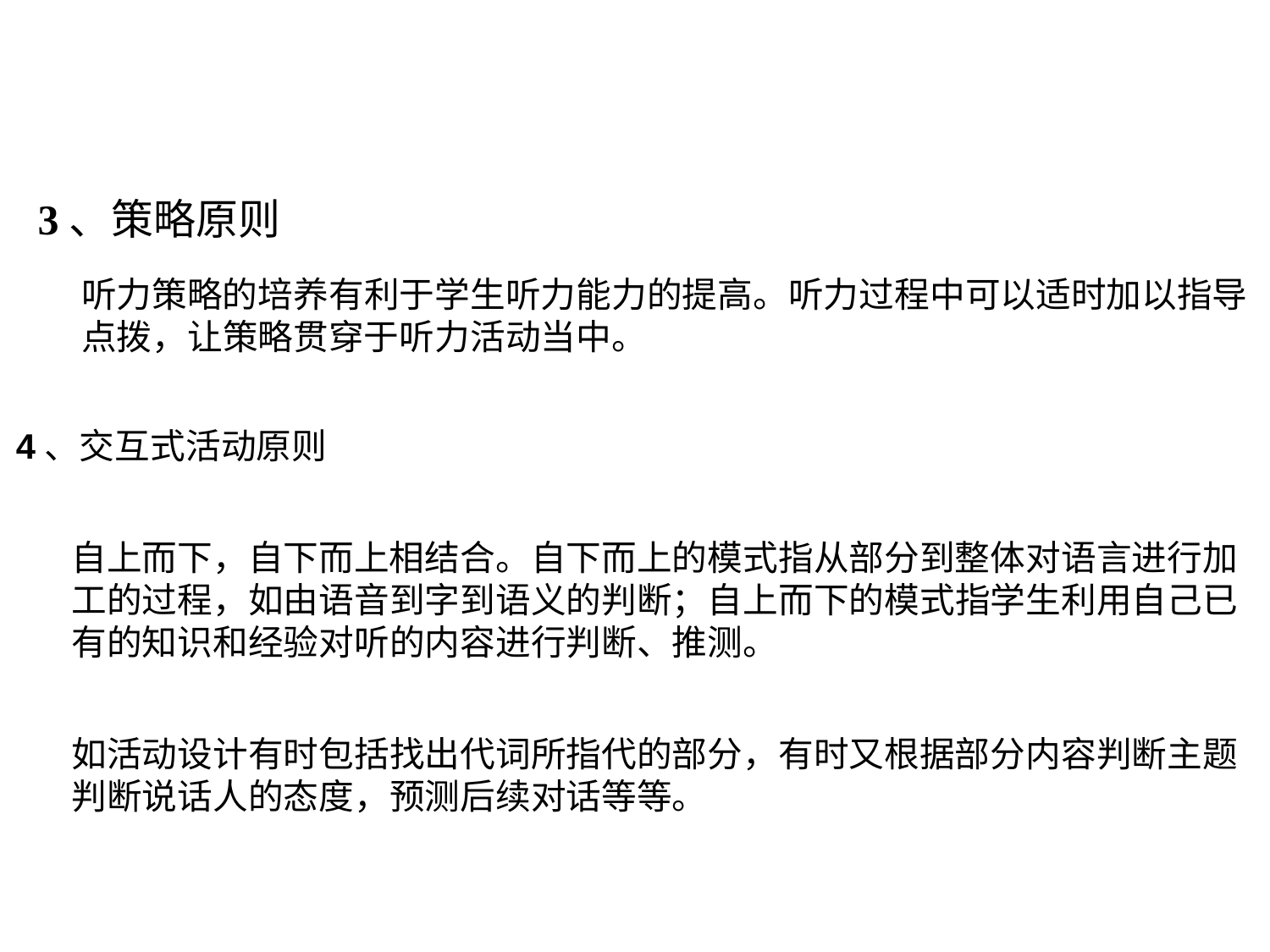

3、策略原则
听力策略的培养有利于学生听力能力的提高。听力过程中可以适时加以指导点拨，让策略贯穿于听力活动当中。
 4、交互式活动原则
自上而下，自下而上相结合。自下而上的模式指从部分到整体对语言进行加工的过程，如由语音到字到语义的判断；自上而下的模式指学生利用自己已有的知识和经验对听的内容进行判断、推测。
如活动设计有时包括找出代词所指代的部分，有时又根据部分内容判断主题判断说话人的态度，预测后续对话等等。